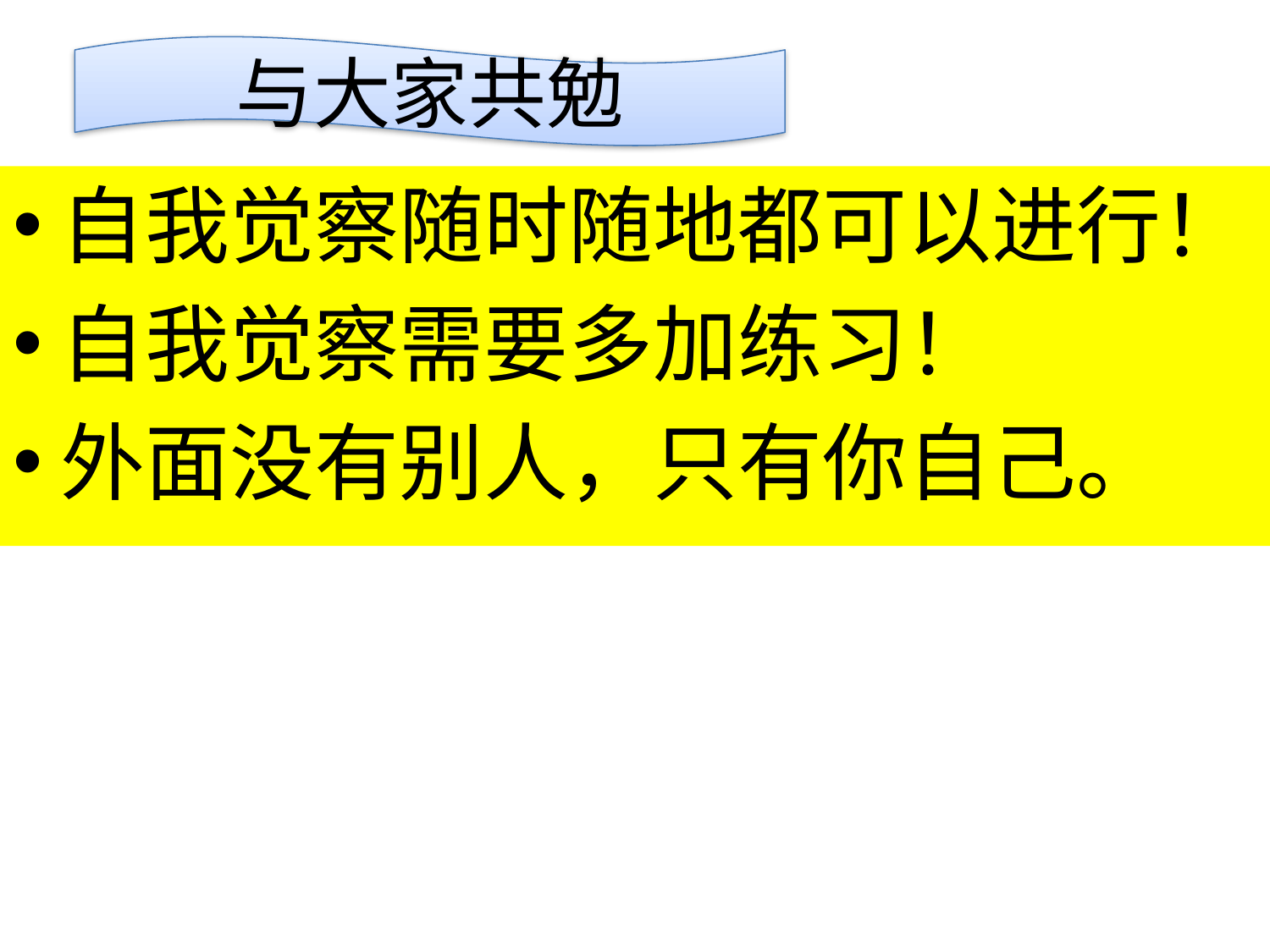

与大家共勉
自我觉察随时随地都可以进行！
自我觉察需要多加练习！
外面没有别人，只有你自己。